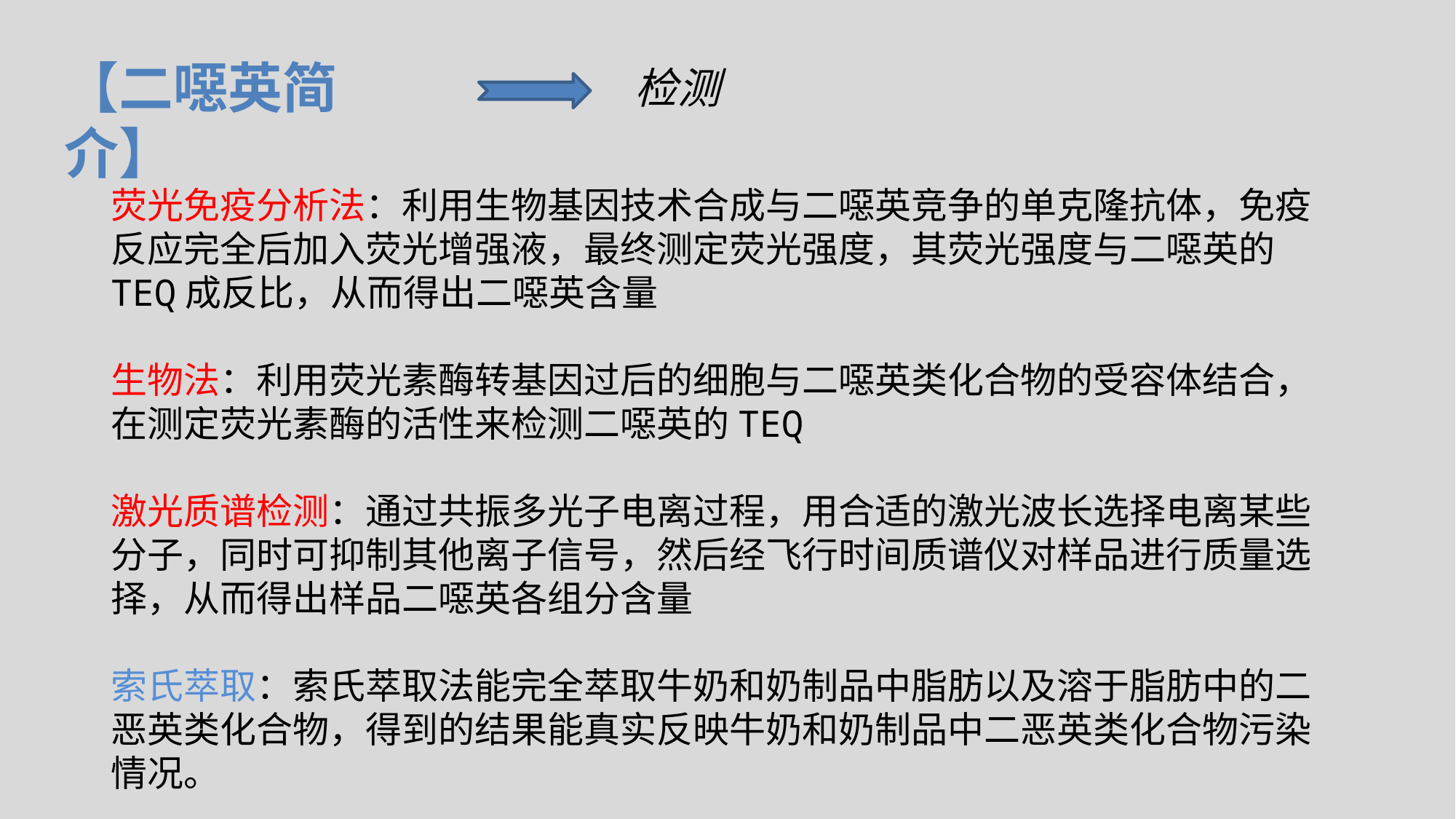

【二噁英简介】
检测

荧光免疫分析法：利用生物基因技术合成与二噁英竞争的单克隆抗体，免疫反应完全后加入荧光增强液，最终测定荧光强度，其荧光强度与二噁英的TEQ成反比，从而得出二噁英含量

生物法：利用荧光素酶转基因过后的细胞与二噁英类化合物的受容体结合，在测定荧光素酶的活性来检测二噁英的TEQ

激光质谱检测：通过共振多光子电离过程，用合适的激光波长选择电离某些分子，同时可抑制其他离子信号，然后经飞行时间质谱仪对样品进行质量选择，从而得出样品二噁英各组分含量

索氏萃取：索氏萃取法能完全萃取牛奶和奶制品中脂肪以及溶于脂肪中的二恶英类化合物，得到的结果能真实反映牛奶和奶制品中二恶英类化合物污染情况。